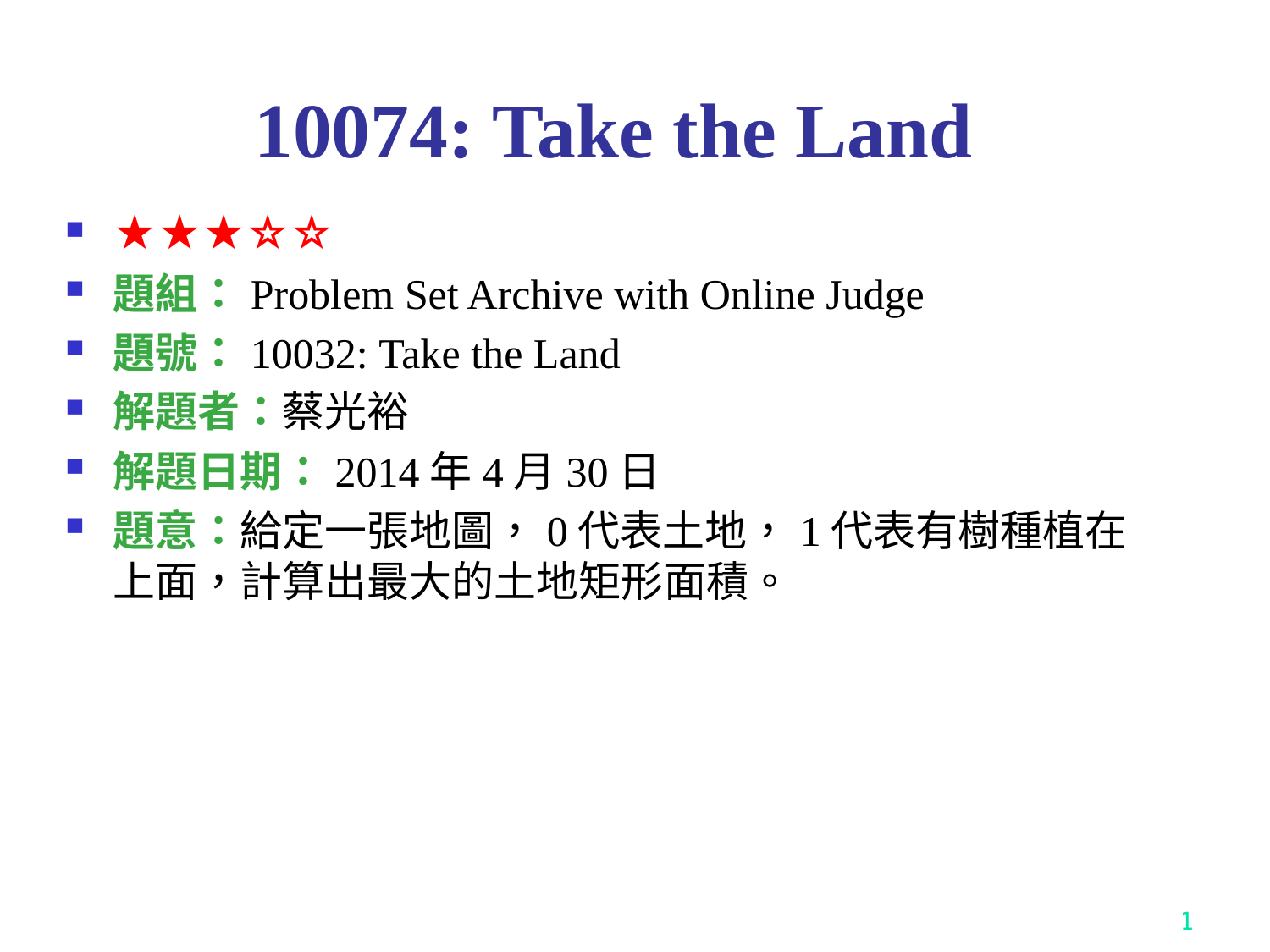

# 10074: Take the Land
★★★☆☆
題組：Problem Set Archive with Online Judge
題號：10032: Take the Land
解題者：蔡光裕
解題日期：2014年4月30日
題意：給定一張地圖，0代表土地，1代表有樹種植在上面，計算出最大的土地矩形面積。

1